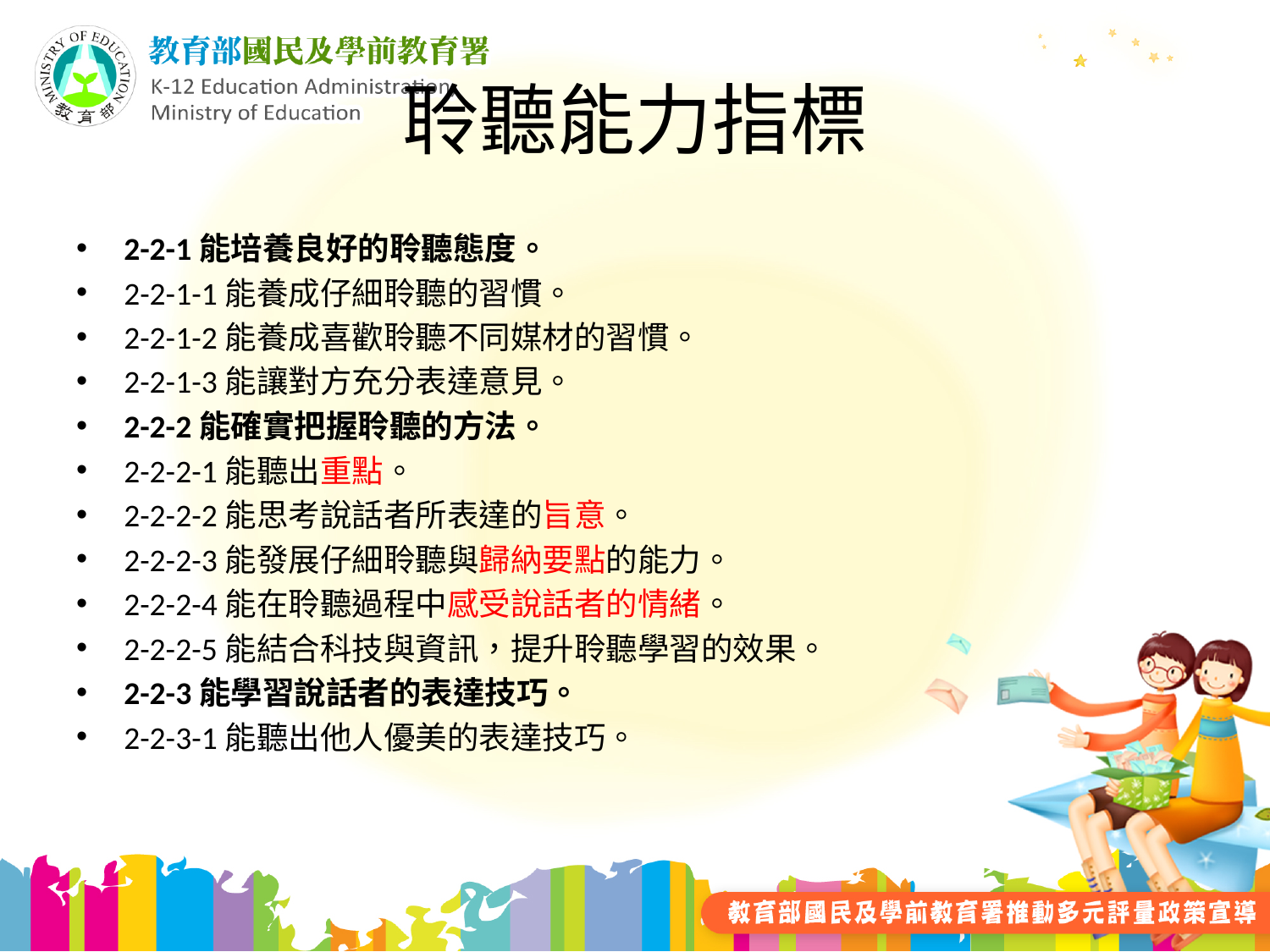

# 聆聽能力指標
2-2-1能培養良好的聆聽態度。
2-2-1-1能養成仔細聆聽的習慣。
2-2-1-2能養成喜歡聆聽不同媒材的習慣。
2-2-1-3能讓對方充分表達意見。
2-2-2能確實把握聆聽的方法。
2-2-2-1能聽出重點。
2-2-2-2能思考說話者所表達的旨意。
2-2-2-3能發展仔細聆聽與歸納要點的能力。
2-2-2-4能在聆聽過程中感受說話者的情緒。
2-2-2-5能結合科技與資訊，提升聆聽學習的效果。
2-2-3能學習說話者的表達技巧。
2-2-3-1能聽出他人優美的表達技巧。